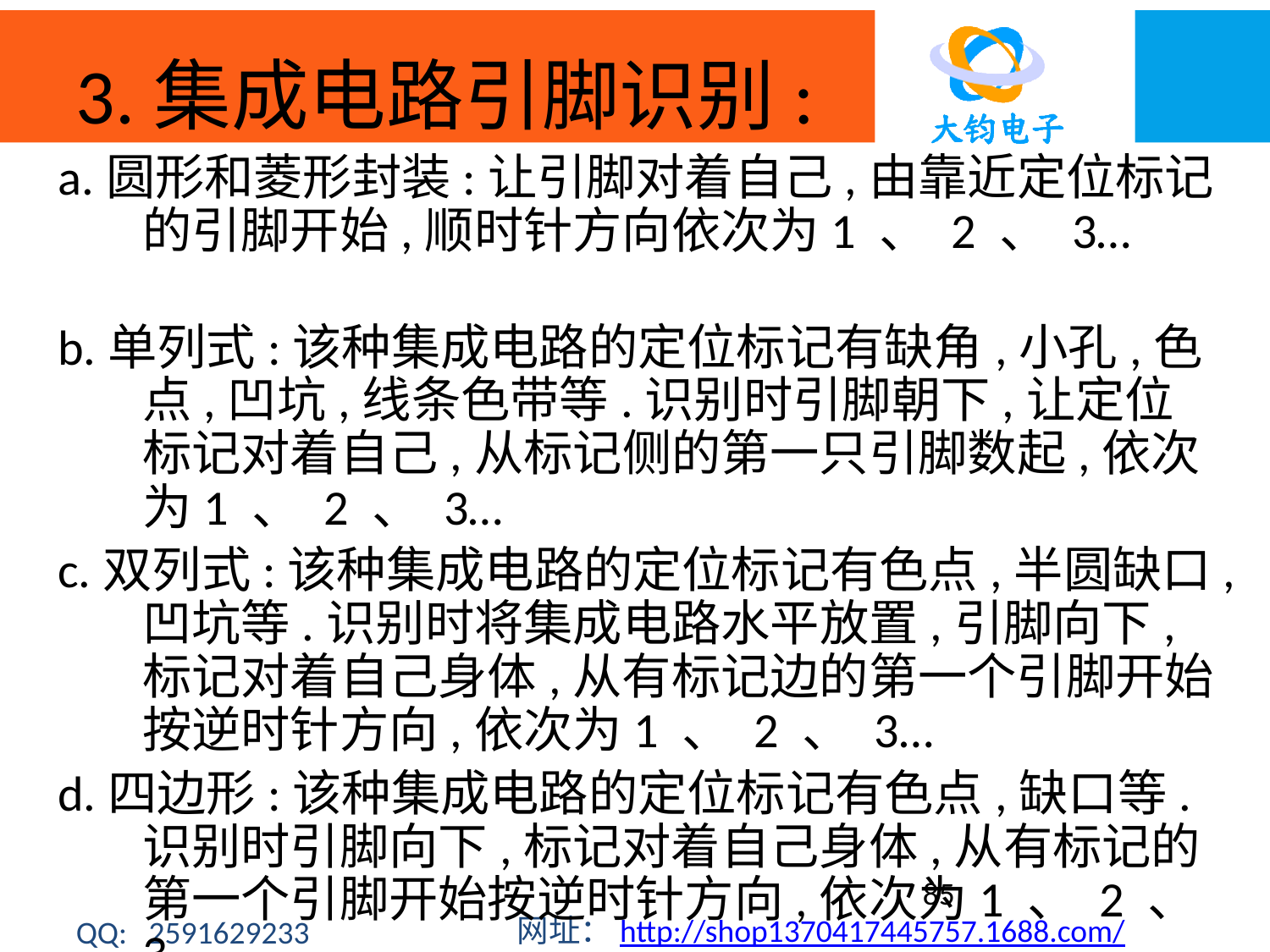

# 3.集成电路引脚识别:
a.圆形和菱形封装:让引脚对着自己,由靠近定位标记的引脚开始,顺时针方向依次为1 、 2 、 3…
b.单列式:该种集成电路的定位标记有缺角,小孔,色点,凹坑,线条色带等.识别时引脚朝下,让定位标记对着自己,从标记侧的第一只引脚数起,依次为1 、 2 、 3…
c.双列式:该种集成电路的定位标记有色点,半圆缺口,凹坑等.识别时将集成电路水平放置,引脚向下,标记对着自己身体,从有标记边的第一个引脚开始按逆时针方向,依次为1 、 2 、 3…
d.四边形:该种集成电路的定位标记有色点,缺口等.识别时引脚向下,标记对着自己身体,从有标记的第一个引脚开始按逆时针方向,依次为1 、 2 、 3…
85